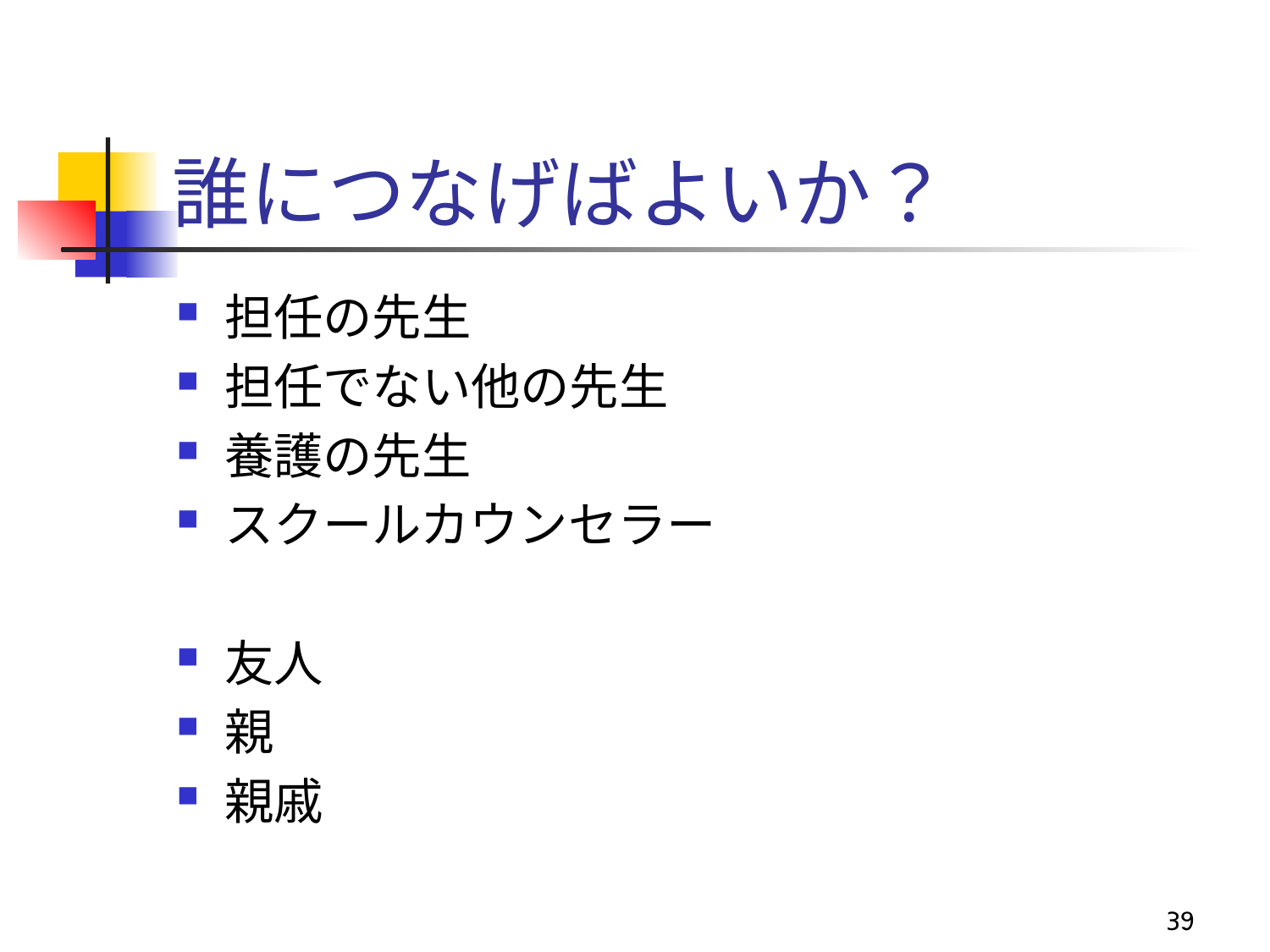

# 誰につなげばよいか？
担任の先生
担任でない他の先生
養護の先生
スクールカウンセラー

友人
親
親戚
39